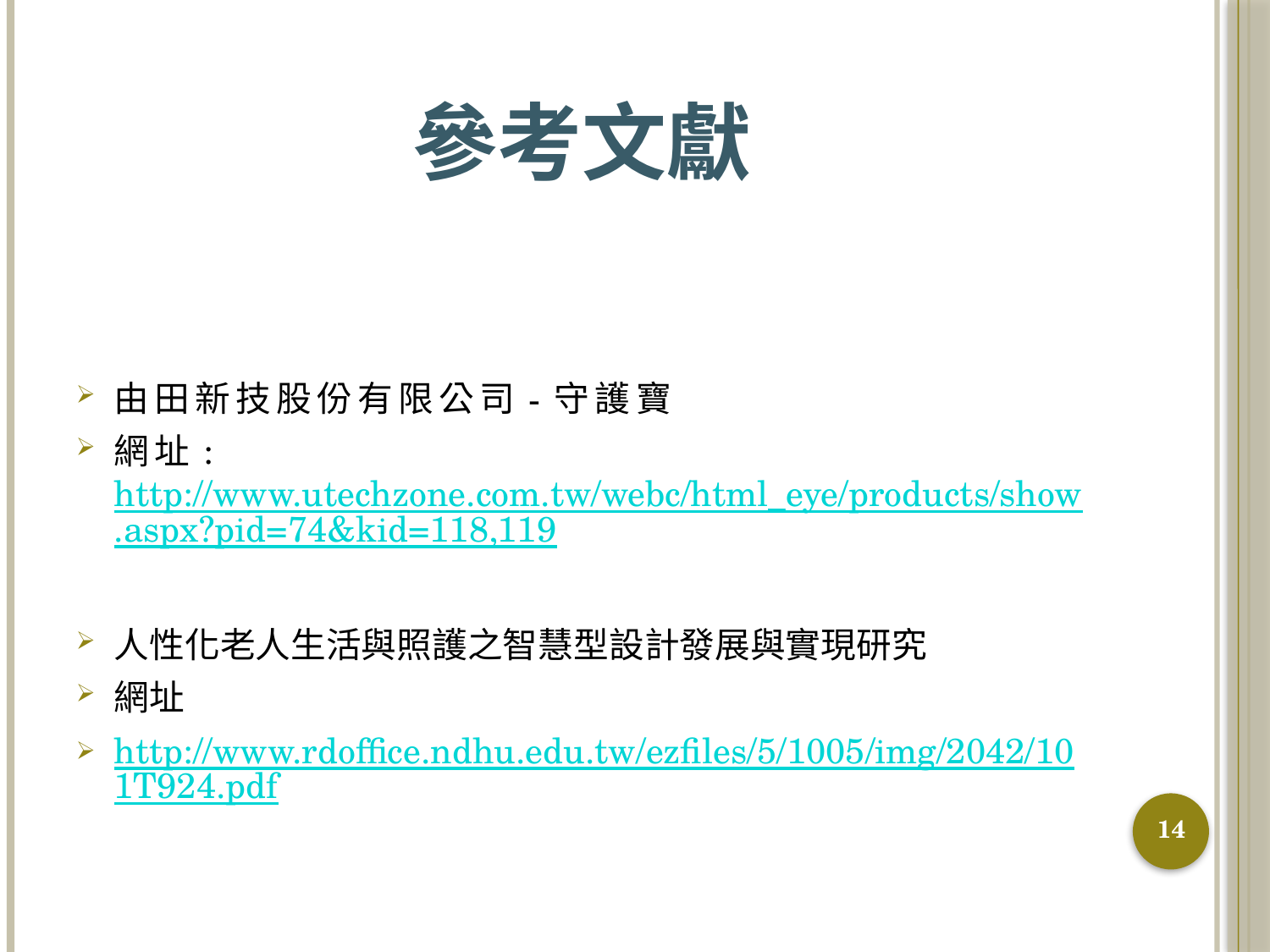

# 參考文獻
由田新技股份有限公司-守護寶
網址: http://www.utechzone.com.tw/webc/html_eye/products/show.aspx?pid=74&kid=118,119

人性化老人生活與照護之智慧型設計發展與實現研究
網址
http://www.rdoffice.ndhu.edu.tw/ezfiles/5/1005/img/2042/101T924.pdf
14